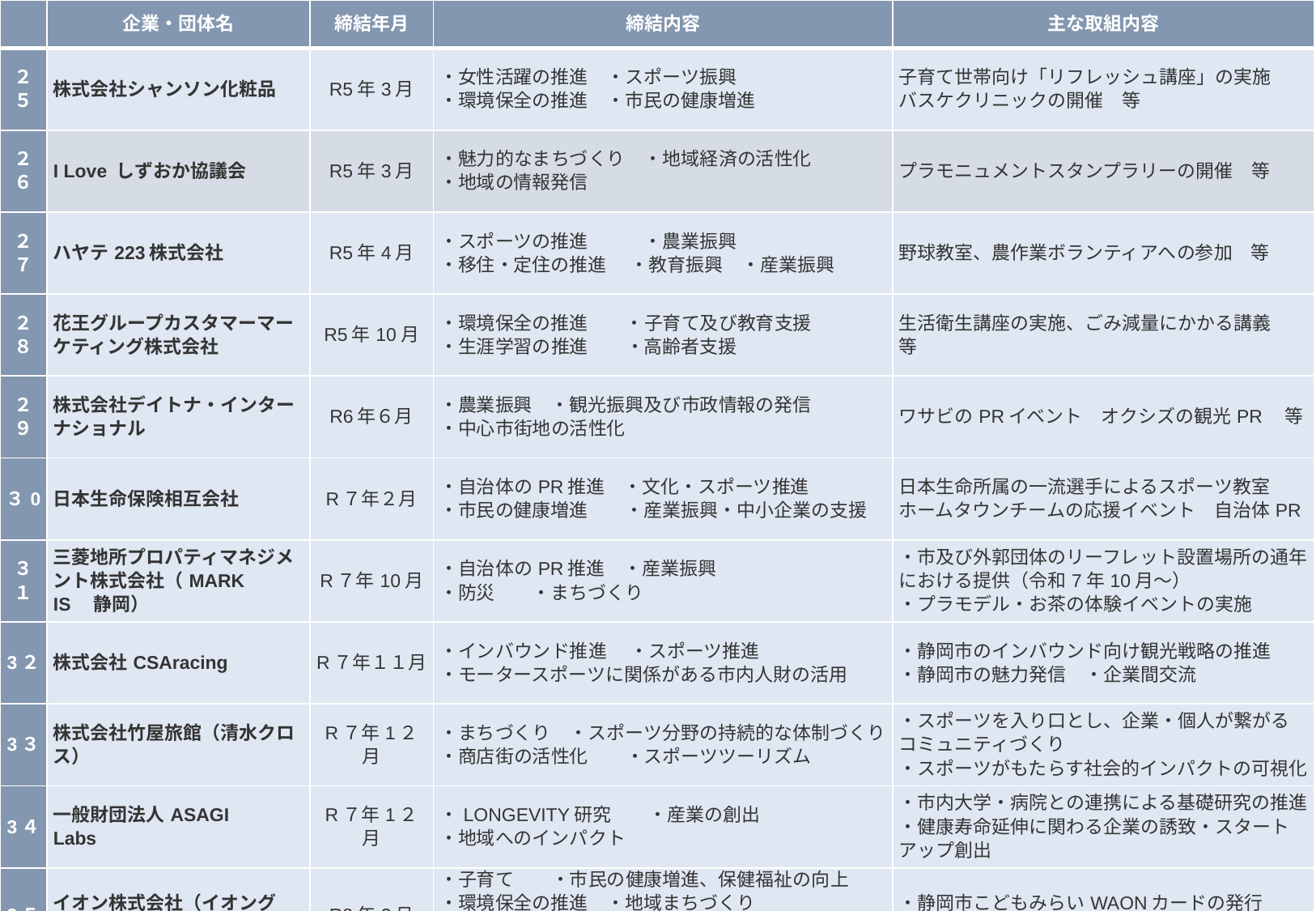

|  | 企業・団体名 | 締結年月 | 締結内容 | 主な取組内容 |
| --- | --- | --- | --- | --- |
| ２５ | 株式会社シャンソン化粧品 | R5年3月 | ・女性活躍の推進　・スポーツ振興 ・環境保全の推進　・市民の健康増進 | 子育て世帯向け「リフレッシュ講座」の実施 バスケクリニックの開催　等 |
| ２６ | I Love しずおか協議会 | R5年3月 | ・魅力的なまちづくり　・地域経済の活性化 ・地域の情報発信 | プラモニュメントスタンプラリーの開催　等 |
| ２７ | ハヤテ223株式会社 | R5年4月 | ・スポーツの推進　　　・農業振興 ・移住・定住の推進　 ・教育振興　・産業振興 | 野球教室、農作業ボランティアへの参加　等 |
| ２８ | 花王グループカスタマーマーケティング株式会社 | R5年10月 | ・環境保全の推進　　・子育て及び教育支援 ・生涯学習の推進　　・高齢者支援 | 生活衛生講座の実施、ごみ減量にかかる講義　等 |
| ２９ | 株式会社デイトナ・インターナショナル | R6年６月 | ・農業振興　・観光振興及び市政情報の発信 ・中心市街地の活性化 | ワサビのPRイベント　オクシズの観光PR　等 |
| ３0 | 日本生命保険相互会社 | R７年２月 | ・自治体のPR推進　・文化・スポーツ推進 ・市民の健康増進　　・産業振興・中小企業の支援 | 日本生命所属の一流選手によるスポーツ教室　ホームタウンチームの応援イベント　自治体PR |
| ３１ | 三菱地所プロパティマネジメント株式会社（MARK　IS　静岡） | R７年10月 | ・自治体のPR推進　・産業振興 ・防災　　・まちづくり | ・市及び外郭団体のリーフレット設置場所の通年における提供（令和7年10月～） ・プラモデル・お茶の体験イベントの実施 |
| 3２ | 株式会社CSAracing | R７年１１月 | ・インバウンド推進　 ・スポーツ推進 ・モータースポーツに関係がある市内人財の活用 | ・静岡市のインバウンド向け観光戦略の推進 ・静岡市の魅力発信　・企業間交流 |
| 3３ | 株式会社竹屋旅館（清水クロス） | R７年1２月 | ・まちづくり　・スポーツ分野の持続的な体制づくり ・商店街の活性化　　・スポーツツーリズム | ・スポーツを入り口とし、企業・個人が繋がるコミュニティづくり ・スポーツがもたらす社会的インパクトの可視化 |
| 3４ | 一般財団法人ASAGI　Labs | R７年1２月 | ・LONGEVITY研究　　・産業の創出 ・地域へのインパクト | ・市内大学・病院との連携による基礎研究の推進 ・健康寿命延伸に関わる企業の誘致・スタートアップ創出 |
| 3５ | イオン株式会社（イオングループ） | R8年3月 | ・子育て　　・市民の健康増進、保健福祉の向上 ・環境保全の推進　・地域まちづくり ・地元産品の流通・販売　・文化振興 ・デジタルを活用した地域貢献 | ・静岡市こどもみらいWAONカードの発行 ・しずおか健康フェスタの開催　等 |